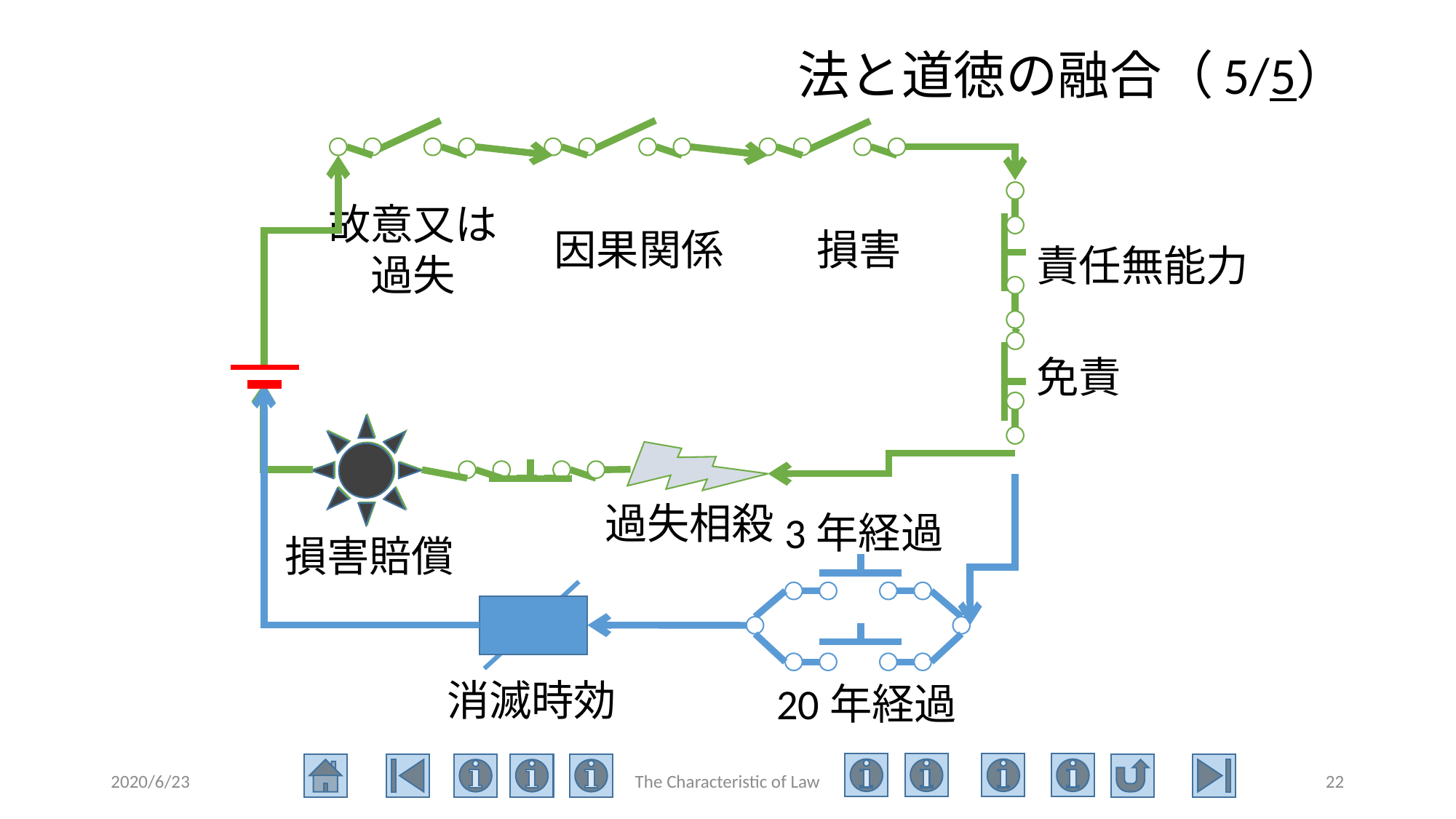

# 法と道徳の融合（5/5）

故意又は
過失

因果関係

損害
責任無能力

免責

過失相殺

3年経過

20年経過
損害賠償

消滅時効
2020/6/23
The Characteristic of Law
22